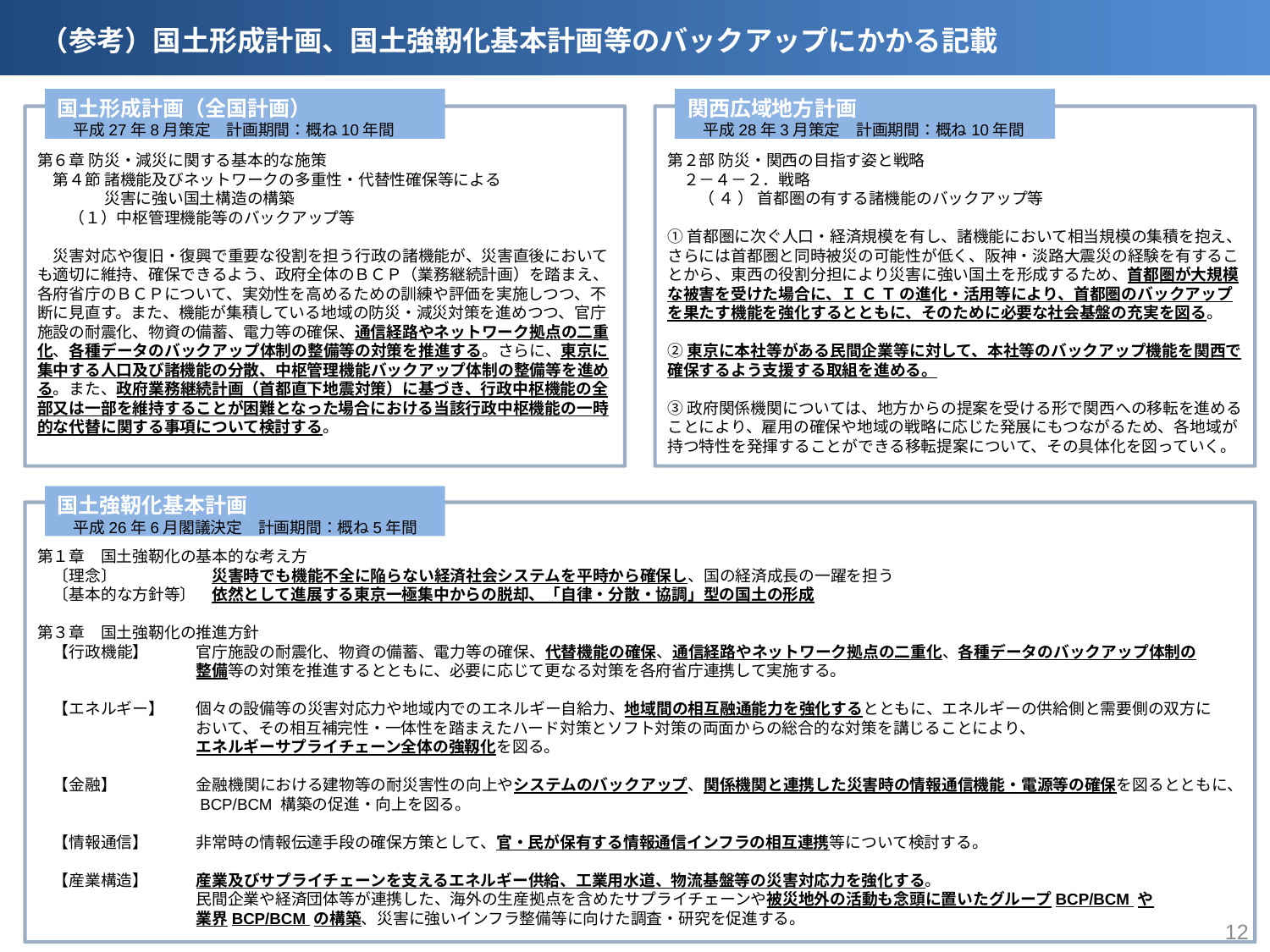

（参考）国土形成計画、国土強靭化基本計画等のバックアップにかかる記載
国土形成計画（全国計画）
　平成27年8月策定　計画期間：概ね10年間
関西広域地方計画
　平成28年3月策定　計画期間：概ね10年間

第６章 防災・減災に関する基本的な施策
　第４節 諸機能及びネットワークの多重性・代替性確保等による
　　　　 災害に強い国土構造の構築
　　（１）中枢管理機能等のバックアップ等

　災害対応や復旧・復興で重要な役割を担う行政の諸機能が、災害直後においても適切に維持、確保できるよう、政府全体のＢＣＰ（業務継続計画）を踏まえ、各府省庁のＢＣＰについて、実効性を高めるための訓練や評価を実施しつつ、不断に見直す。また、機能が集積している地域の防災・減災対策を進めつつ、官庁施設の耐震化、物資の備蓄、電力等の確保、通信経路やネットワーク拠点の二重化、各種データのバックアップ体制の整備等の対策を推進する。さらに、東京に集中する人口及び諸機能の分散、中枢管理機能バックアップ体制の整備等を進める。また、政府業務継続計画（首都直下地震対策）に基づき、行政中枢機能の全部又は一部を維持することが困難となった場合における当該行政中枢機能の一時的な代替に関する事項について検討する。

第２部 防災・関西の目指す姿と戦略
　２－４－２．戦略
　　（ ４ ） 首都圏の有する諸機能のバックアップ等

①首都圏に次ぐ人口・経済規模を有し、諸機能において相当規模の集積を抱え、さらには首都圏と同時被災の可能性が低く、阪神・淡路大震災の経験を有することから、東西の役割分担により災害に強い国土を形成するため、首都圏が大規模な被害を受けた場合に、Ｉ Ｃ Ｔ の進化・活用等により、首都圏のバックアップを果たす機能を強化するとともに、そのために必要な社会基盤の充実を図る。

②東京に本社等がある民間企業等に対して、本社等のバックアップ機能を関西で確保するよう支援する取組を進める。

③政府関係機関については、地方からの提案を受ける形で関西への移転を進めることにより、雇用の確保や地域の戦略に応じた発展にもつながるため、各地域が持つ特性を発揮することができる移転提案について、その具体化を図っていく。
国土強靭化基本計画
　平成26年6月閣議決定　計画期間：概ね5年間

第１章　国土強靭化の基本的な考え方
　〔理念〕　　　　　　災害時でも機能不全に陥らない経済社会システムを平時から確保し、国の経済成長の一躍を担う
　〔基本的な方針等〕　依然として進展する東京一極集中からの脱却、「自律・分散・協調」型の国土の形成

第３章　国土強靭化の推進方針
　【行政機能】　　　官庁施設の耐震化、物資の備蓄、電力等の確保、代替機能の確保、通信経路やネットワーク拠点の二重化、各種データのバックアップ体制の
　　　　　　　　　　整備等の対策を推進するとともに、必要に応じて更なる対策を各府省庁連携して実施する。

　【エネルギー】　　個々の設備等の災害対応力や地域内でのエネルギー自給力、地域間の相互融通能力を強化するとともに、エネルギーの供給側と需要側の双方に
　　　　　　　　　　おいて、その相互補完性・一体性を踏まえたハード対策とソフト対策の両面からの総合的な対策を講じることにより、
　　　　　　　　　　エネルギーサプライチェーン全体の強靱化を図る。

　【金融】　　　　　金融機関における建物等の耐災害性の向上やシステムのバックアップ、関係機関と連携した災害時の情報通信機能・電源等の確保を図るとともに、
　　　　　　　　　　BCP/BCM 構築の促進・向上を図る。

　【情報通信】　　　非常時の情報伝達手段の確保方策として、官・民が保有する情報通信インフラの相互連携等について検討する。

　【産業構造】　　　産業及びサプライチェーンを支えるエネルギー供給、工業用水道、物流基盤等の災害対応力を強化する。
　　　　　　　　　　民間企業や経済団体等が連携した、海外の生産拠点を含めたサプライチェーンや被災地外の活動も念頭に置いたグループBCP/BCM や
　　　　　　　　　　業界BCP/BCM の構築、災害に強いインフラ整備等に向けた調査・研究を促進する。
12